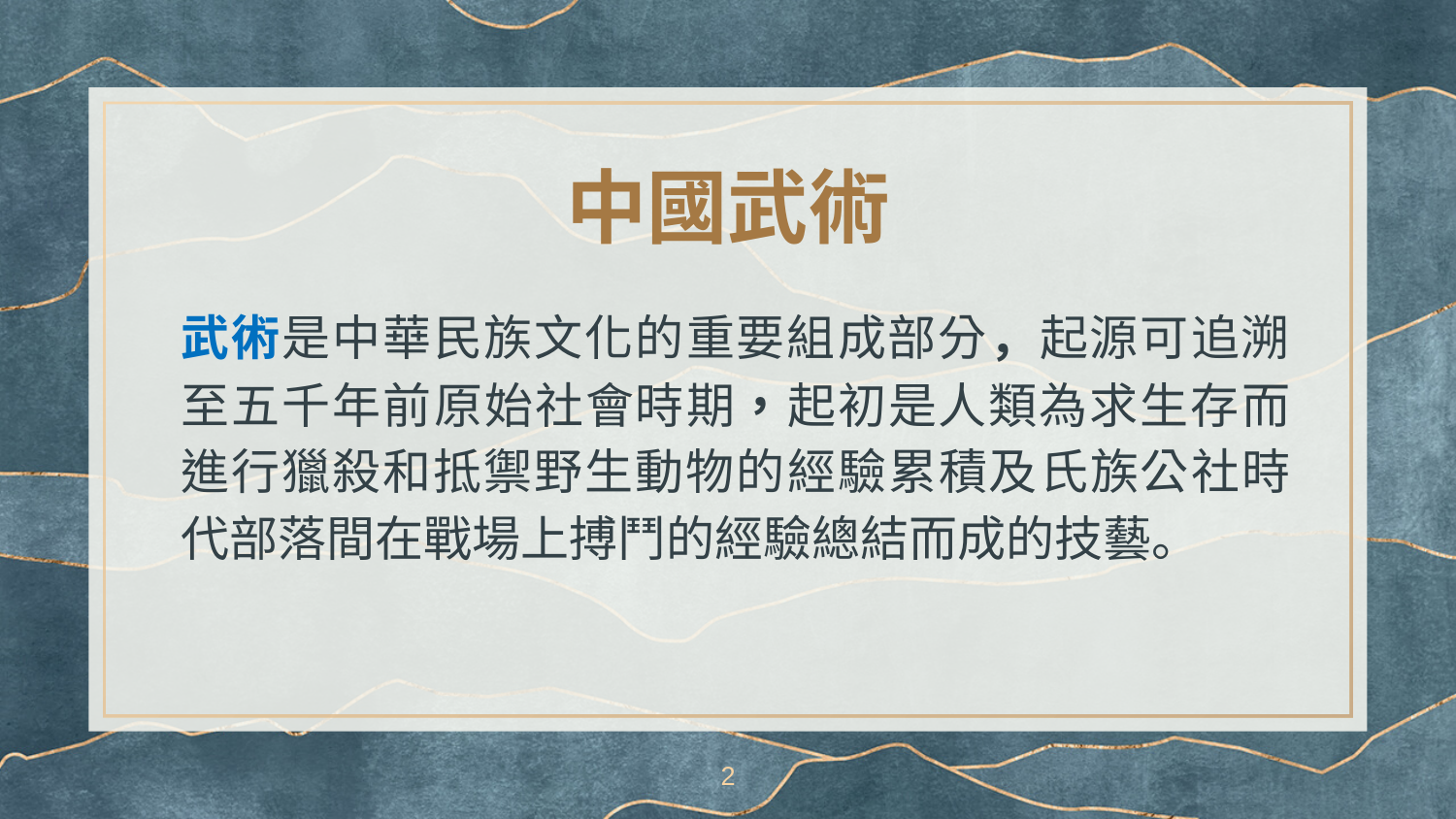

# 中國武術
武術是中華民族文化的重要組成部分，起源可追溯至五千年前原始社會時期，起初是人類為求生存而進行獵殺和抵禦野生動物的經驗累積及氏族公社時代部落間在戰場上搏鬥的經驗總結而成的技藝。
2